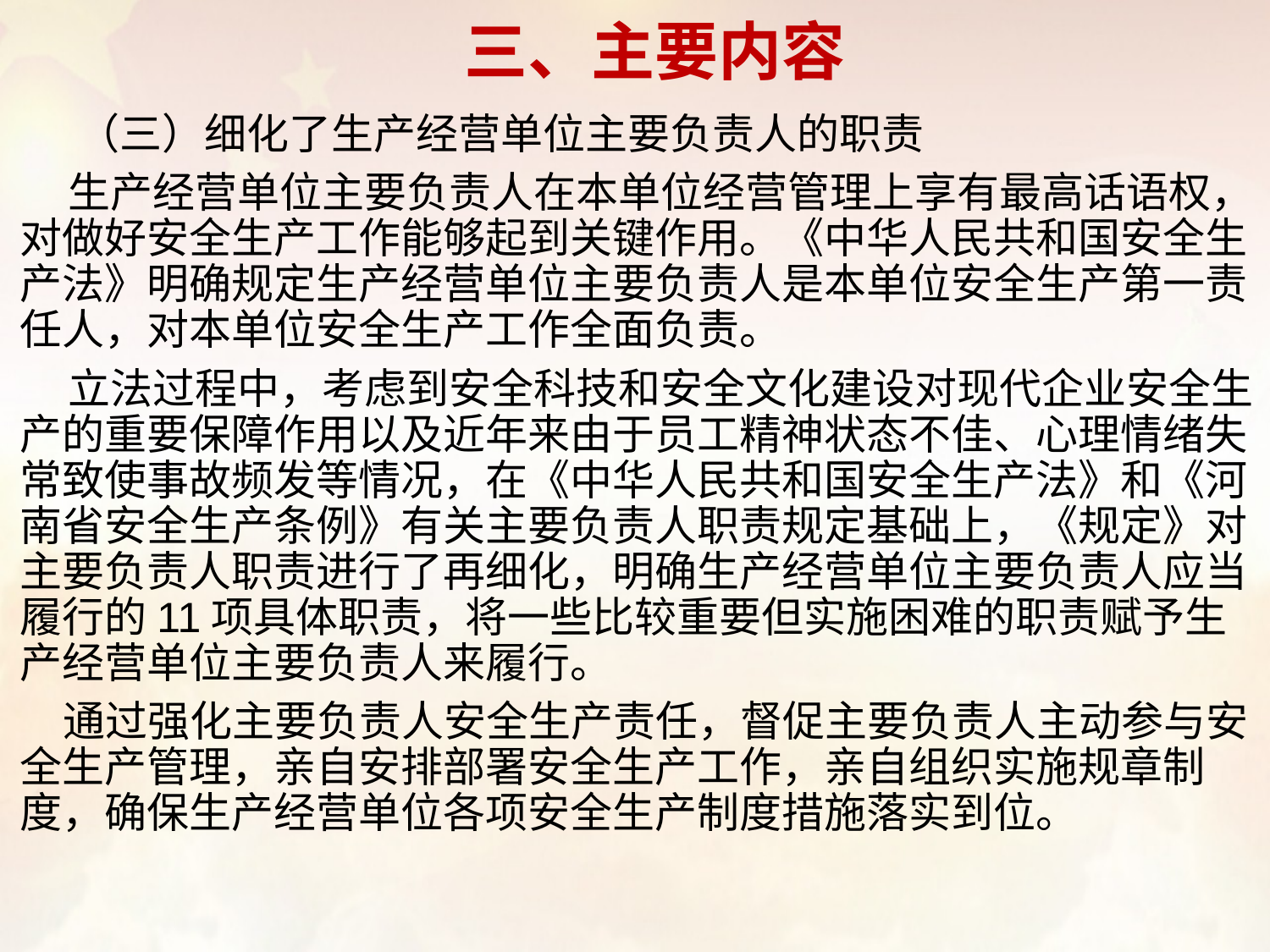

# 三、主要内容
     （三）细化了生产经营单位主要负责人的职责
    生产经营单位主要负责人在本单位经营管理上享有最高话语权，对做好安全生产工作能够起到关键作用。《中华人民共和国安全生产法》明确规定生产经营单位主要负责人是本单位安全生产第一责任人，对本单位安全生产工作全面负责。
    立法过程中，考虑到安全科技和安全文化建设对现代企业安全生产的重要保障作用以及近年来由于员工精神状态不佳、心理情绪失常致使事故频发等情况，在《中华人民共和国安全生产法》和《河南省安全生产条例》有关主要负责人职责规定基础上，《规定》对主要负责人职责进行了再细化，明确生产经营单位主要负责人应当履行的11项具体职责，将一些比较重要但实施困难的职责赋予生产经营单位主要负责人来履行。
    通过强化主要负责人安全生产责任，督促主要负责人主动参与安全生产管理，亲自安排部署安全生产工作，亲自组织实施规章制度，确保生产经营单位各项安全生产制度措施落实到位。